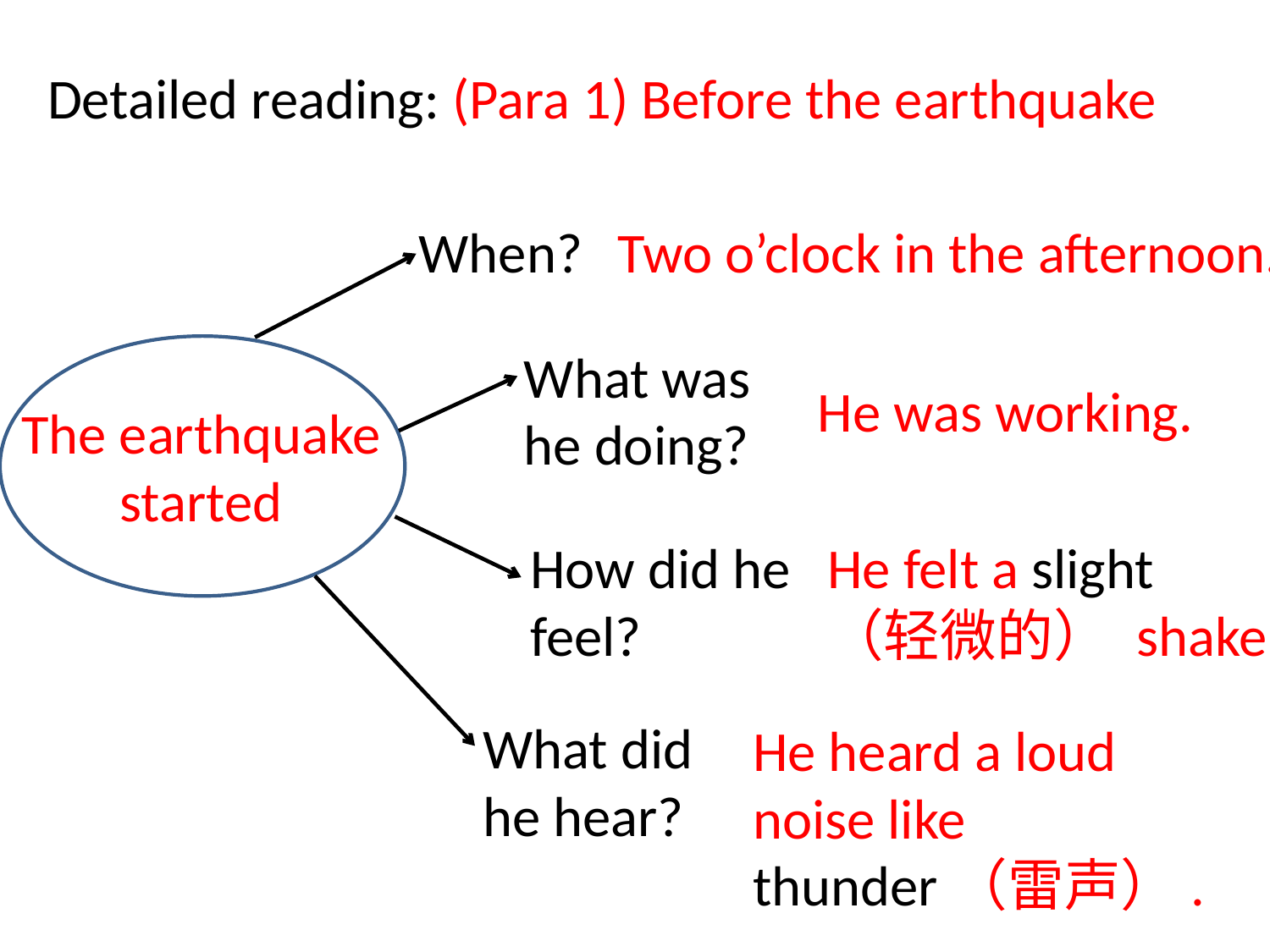

Detailed reading: (Para 1) Before the earthquake
Two o’clock in the afternoon.
When?
What was he doing?

He was working.
The earthquake started
How did he feel?
He felt a slight
（轻微的） shake.
What did he hear?
He heard a loud noise like thunder（雷声）.